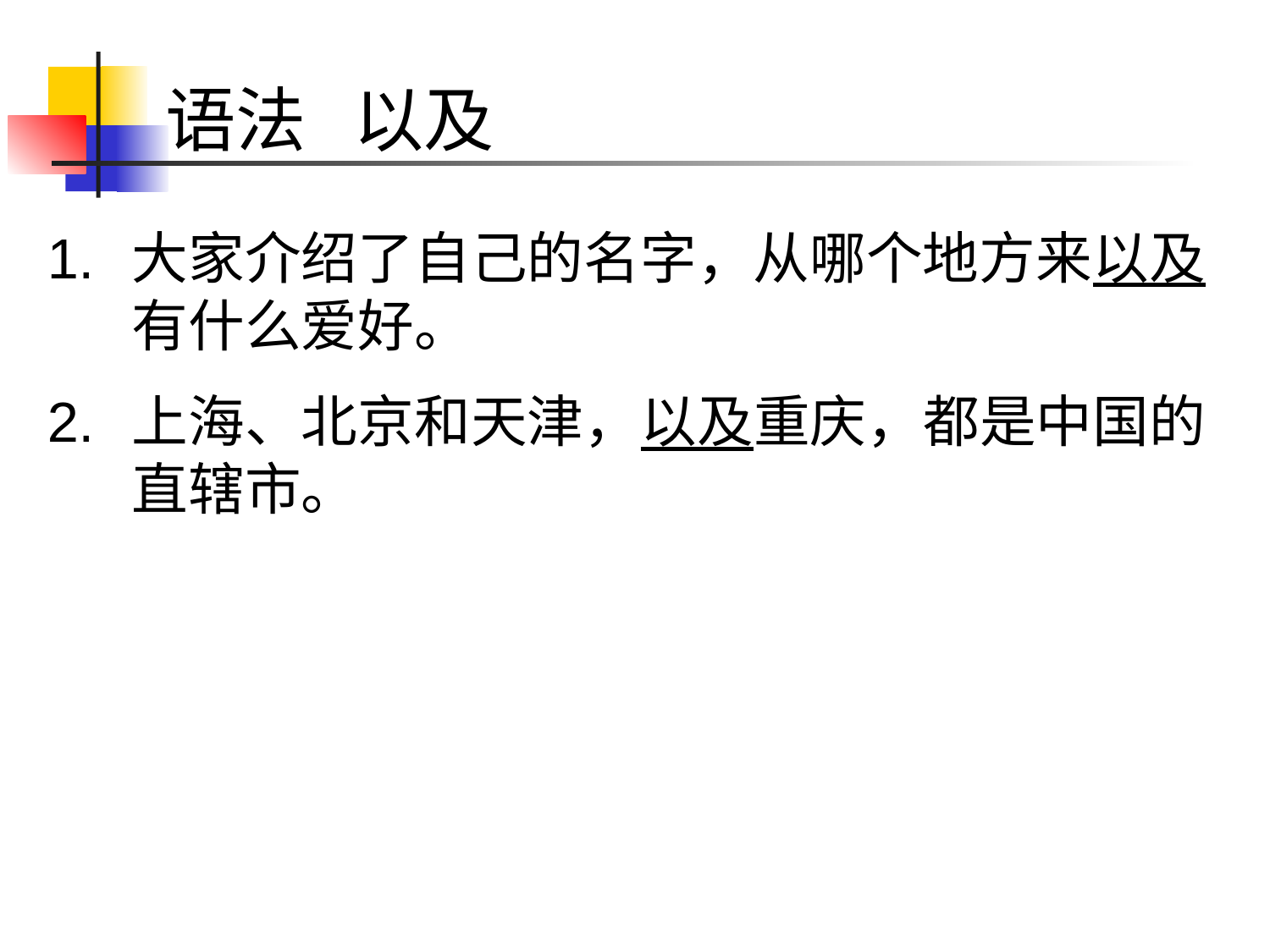

# 语法   以及
大家介绍了自己的名字，从哪个地方来以及有什么爱好。
上海、北京和天津，以及重庆，都是中国的直辖市。